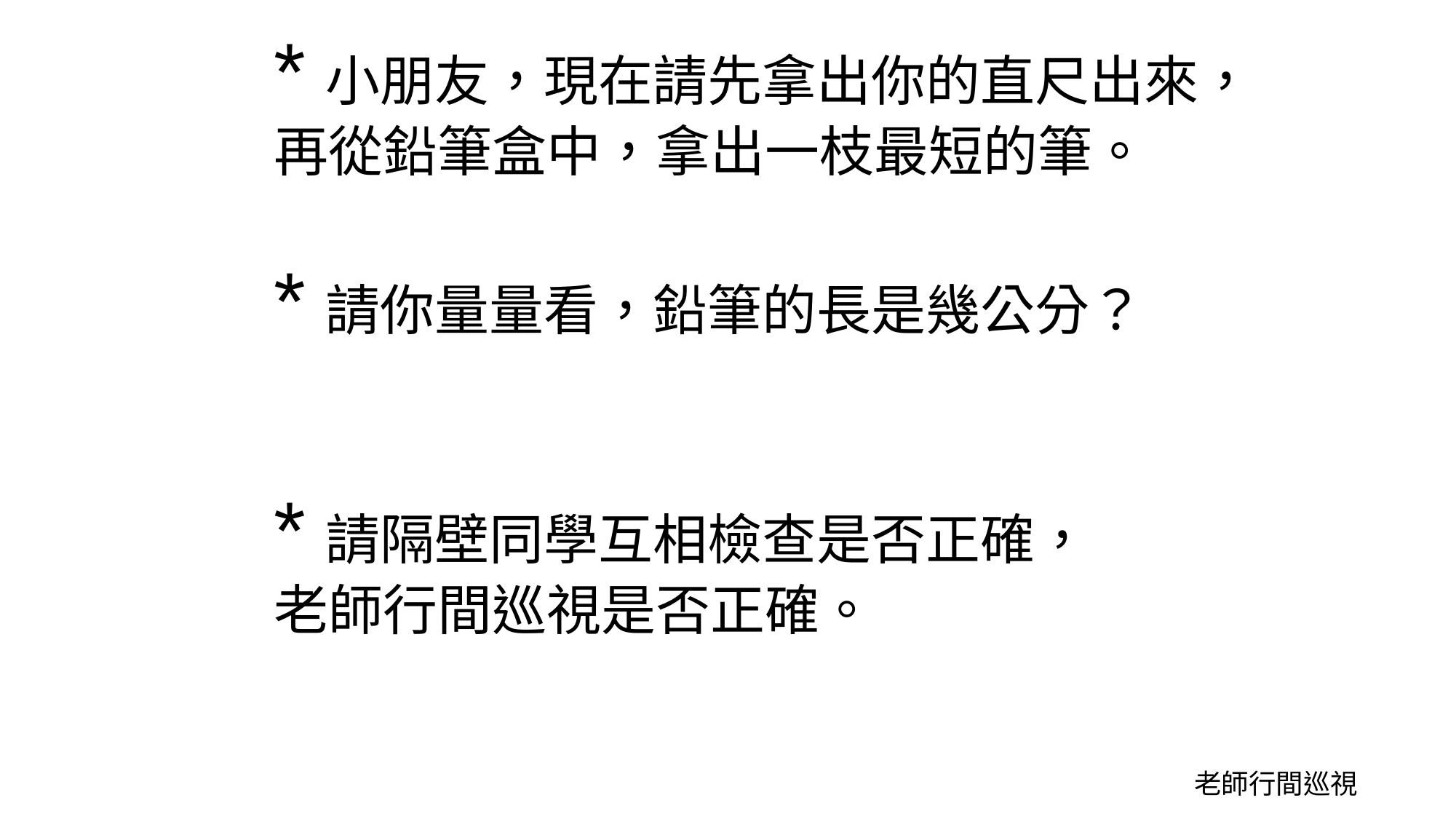

*小朋友，現在請先拿出你的直尺出來，
再從鉛筆盒中，拿出一枝最短的筆。

*請你量量看，鉛筆的長是幾公分？

*請隔壁同學互相檢查是否正確，
老師行間巡視是否正確。
老師行間巡視